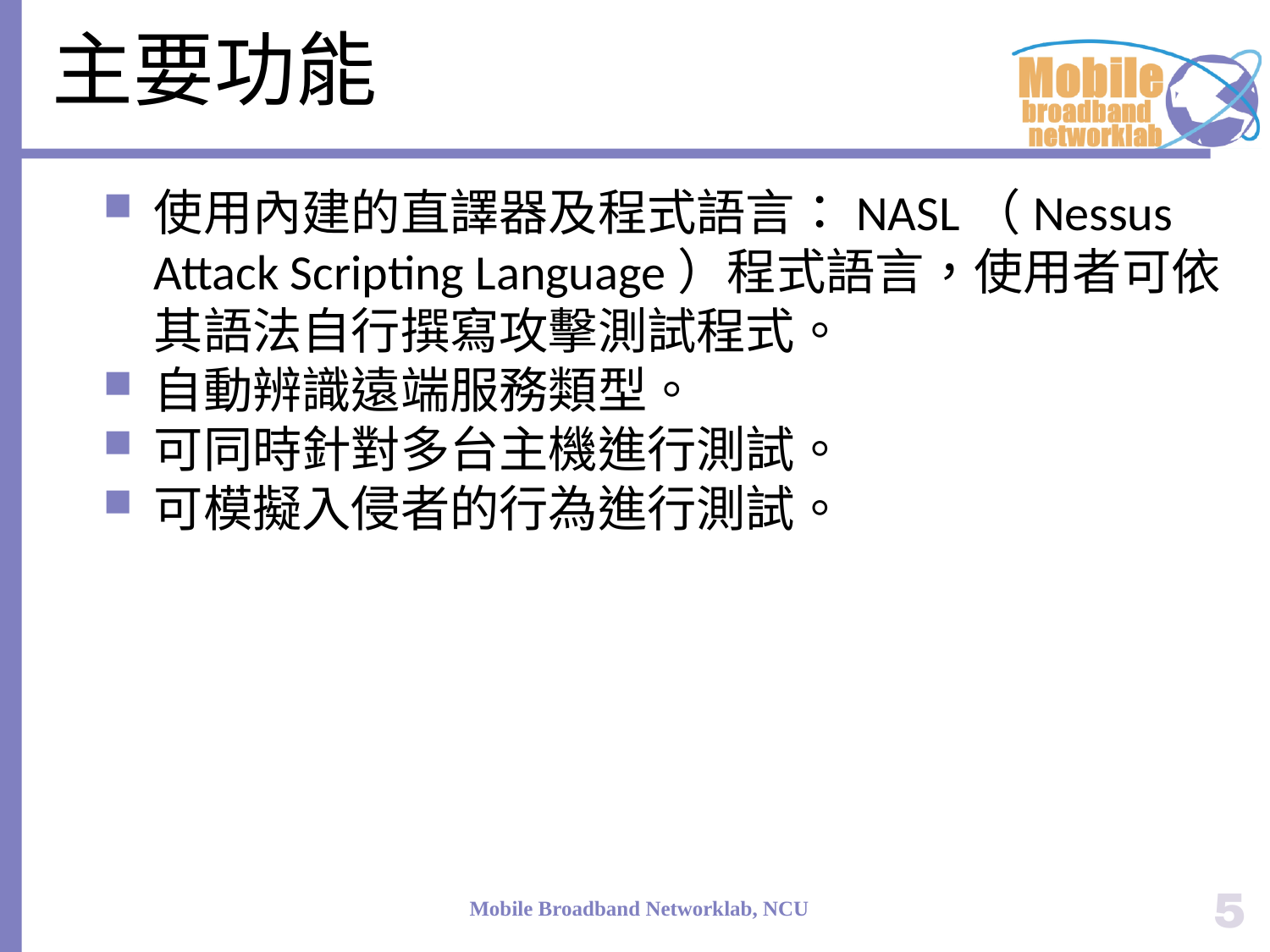

# 主要功能
使用內建的直譯器及程式語言：NASL（Nessus Attack Scripting Language）程式語言，使用者可依其語法自行撰寫攻擊測試程式。
自動辨識遠端服務類型。
可同時針對多台主機進行測試。
可模擬入侵者的行為進行測試。

5